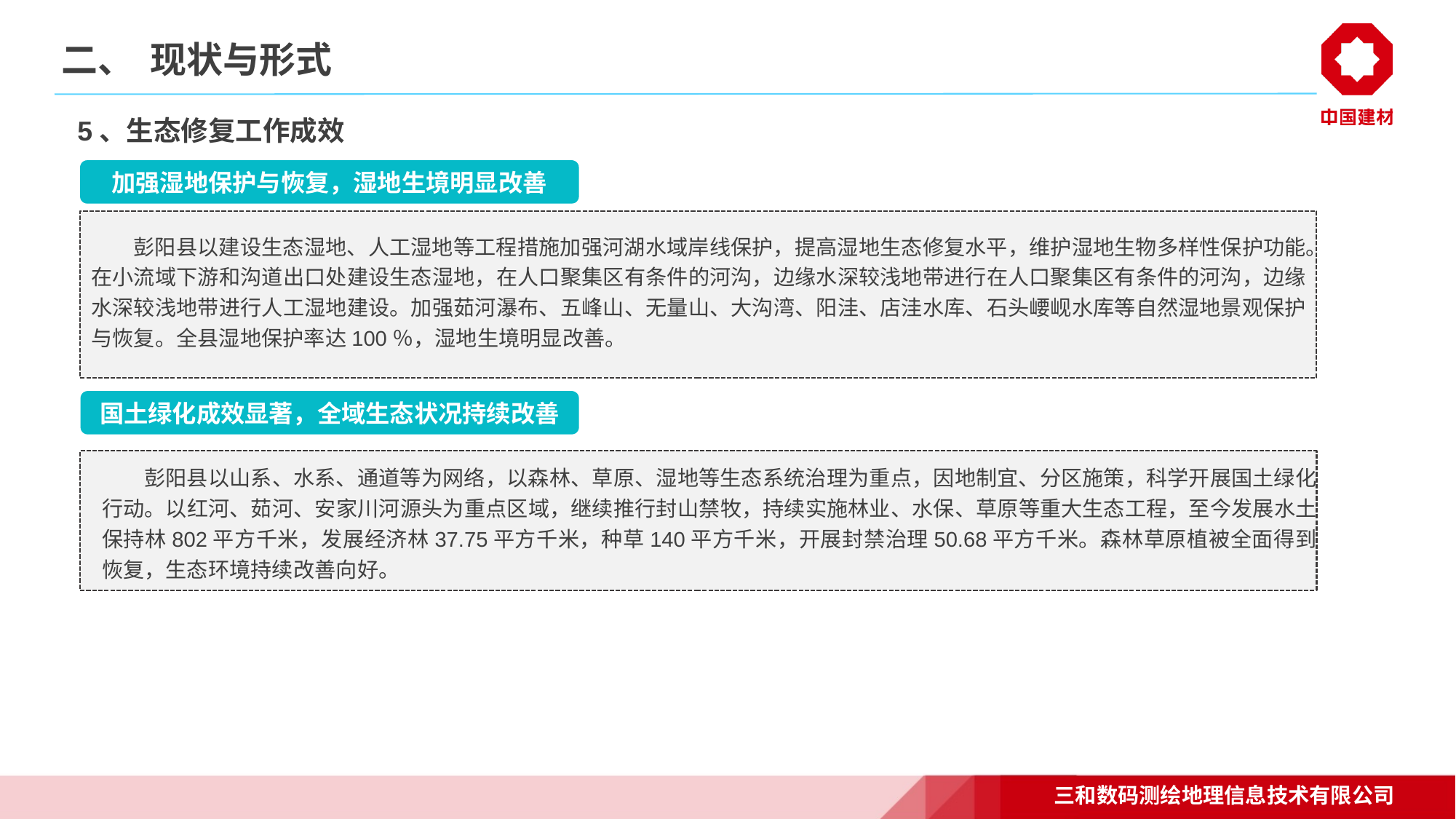

# 二、  现状与形式
5、生态修复工作成效
加强湿地保护与恢复，湿地生境明显改善

彭阳县以建设生态湿地、人工湿地等工程措施加强河湖水域岸线保护，提高湿地生态修复水平，维护湿地生物多样性保护功能。在小流域下游和沟道出口处建设生态湿地，在人口聚集区有条件的河沟，边缘水深较浅地带进行在人口聚集区有条件的河沟，边缘水深较浅地带进行人工湿地建设。加强茹河瀑布、五峰山、无量山、大沟湾、阳洼、店洼水库、石头崾岘水库等自然湿地景观保护与恢复。全县湿地保护率达100％，湿地生境明显改善。
国土绿化成效显著，全域生态状况持续改善

彭阳县以山系、水系、通道等为网络，以森林、草原、湿地等生态系统治理为重点，因地制宜、分区施策，科学开展国土绿化行动。以红河、茹河、安家川河源头为重点区域，继续推行封山禁牧，持续实施林业、水保、草原等重大生态工程，至今发展水土保持林802平方千米，发展经济林37.75平方千米，种草140平方千米，开展封禁治理50.68平方千米。森林草原植被全面得到恢复，生态环境持续改善向好。